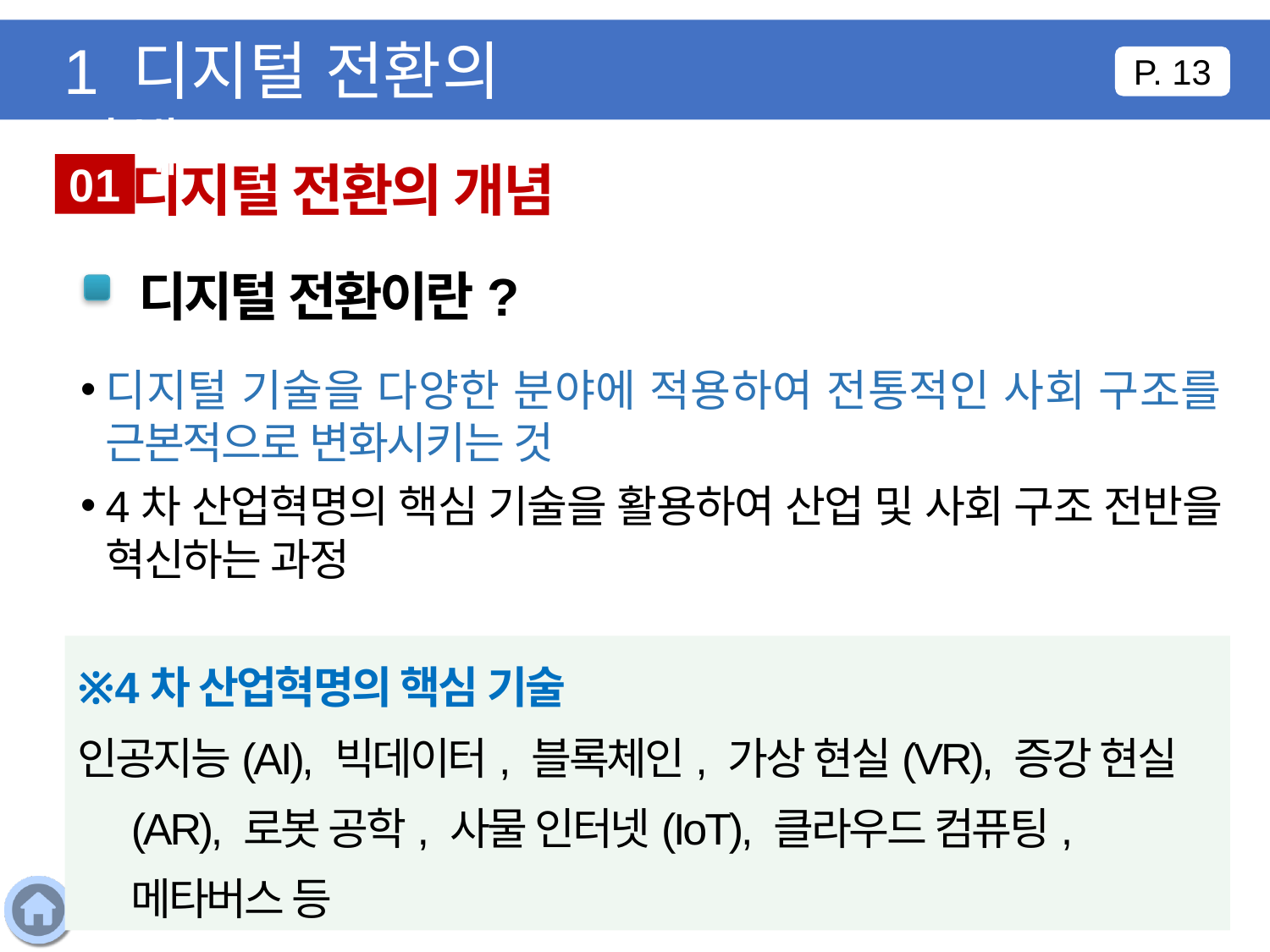

1 디지털 전환의 이해
P. 13
디지털 전환의 개념
01
 디지털 전환이란?

디지털 기술을 다양한 분야에 적용하여 전통적인 사회 구조를 근본적으로 변화시키는 것
4차 산업혁명의 핵심 기술을 활용하여 산업 및 사회 구조 전반을 혁신하는 과정
※4차 산업혁명의 핵심 기술
인공지능(AI), 빅데이터, 블록체인, 가상 현실(VR), 증강 현실(AR), 로봇 공학, 사물 인터넷(IoT), 클라우드 컴퓨팅, 메타버스 등